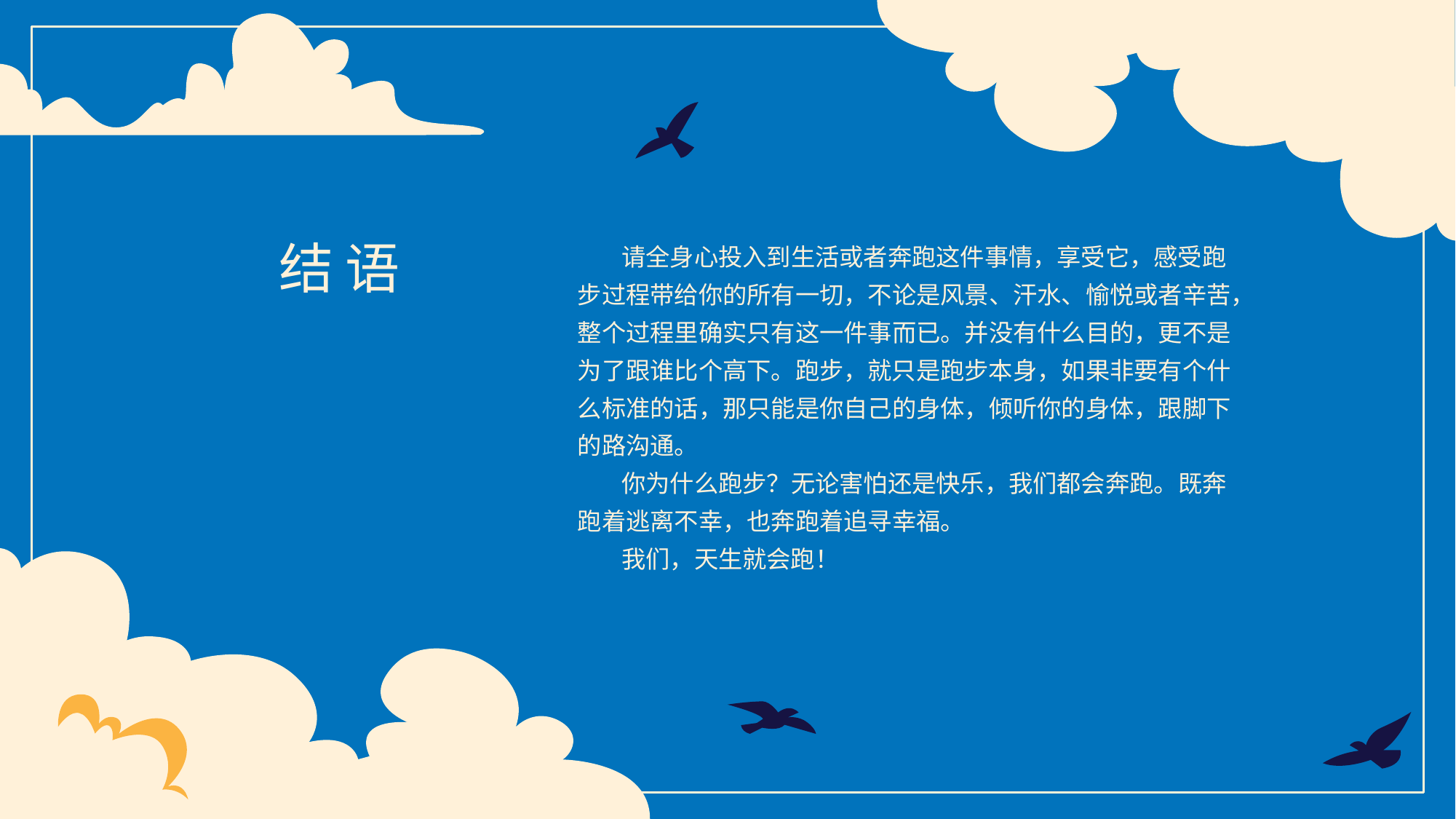

# 结 语
       请全身心投入到生活或者奔跑这件事情，享受它，感受跑步过程带给你的所有一切，不论是风景、汗水、愉悦或者辛苦，整个过程里确实只有这一件事而已。并没有什么目的，更不是为了跟谁比个高下。跑步，就只是跑步本身，如果非要有个什么标准的话，那只能是你自己的身体，倾听你的身体，跟脚下的路沟通。
       你为什么跑步？无论害怕还是快乐，我们都会奔跑。既奔跑着逃离不幸，也奔跑着追寻幸福。
       我们，天生就会跑！